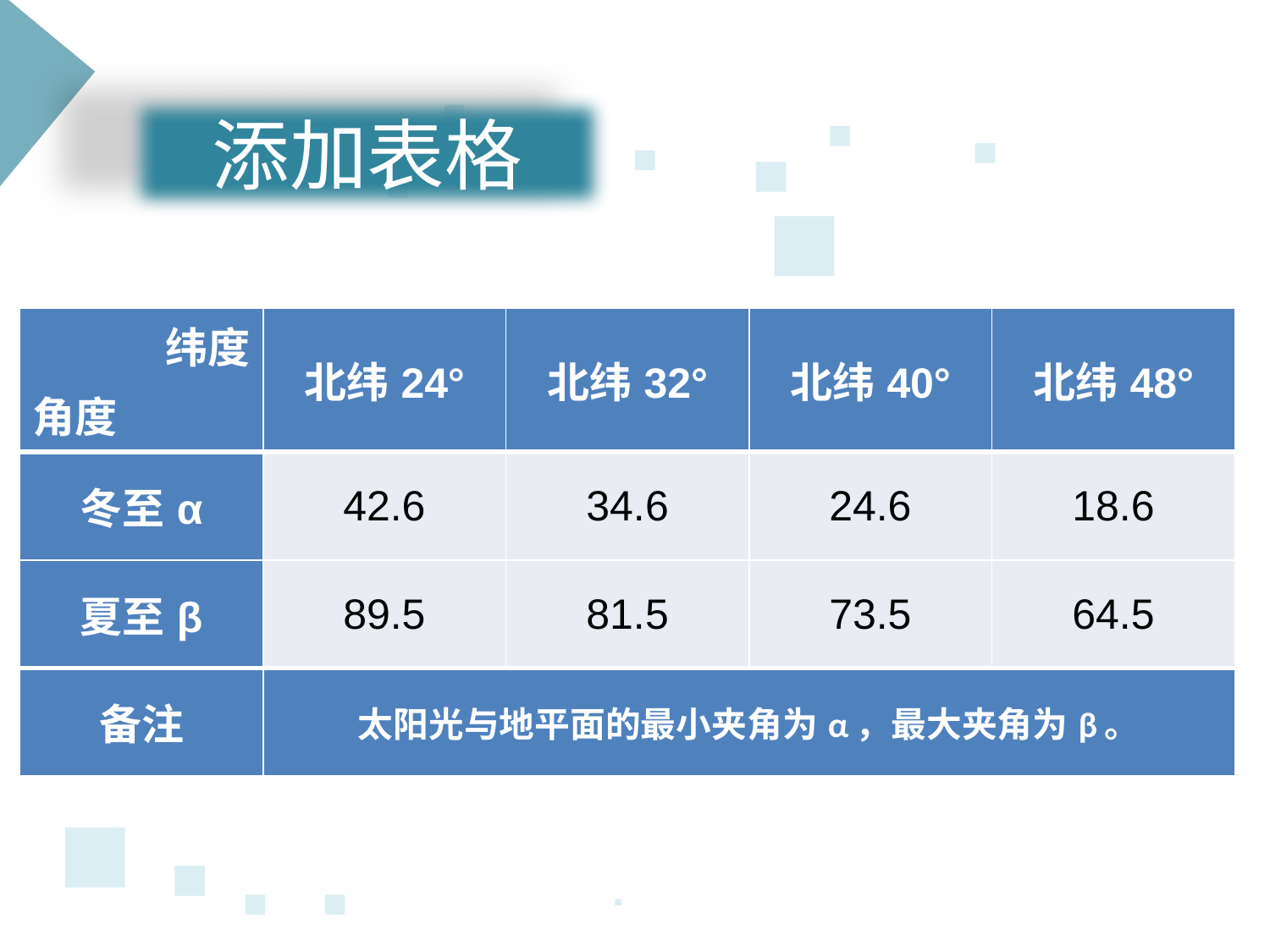

添加表格

| 纬度 角度 | 北纬24° | 北纬32° | 北纬40° | 北纬48° |
| --- | --- | --- | --- | --- |
| 冬至α | 42.6 | 34.6 | 24.6 | 18.6 |
| 夏至β | 89.5 | 81.5 | 73.5 | 64.5 |
| 备注 | 太阳光与地平面的最小夹角为α，最大夹角为β。 |  |  |  |